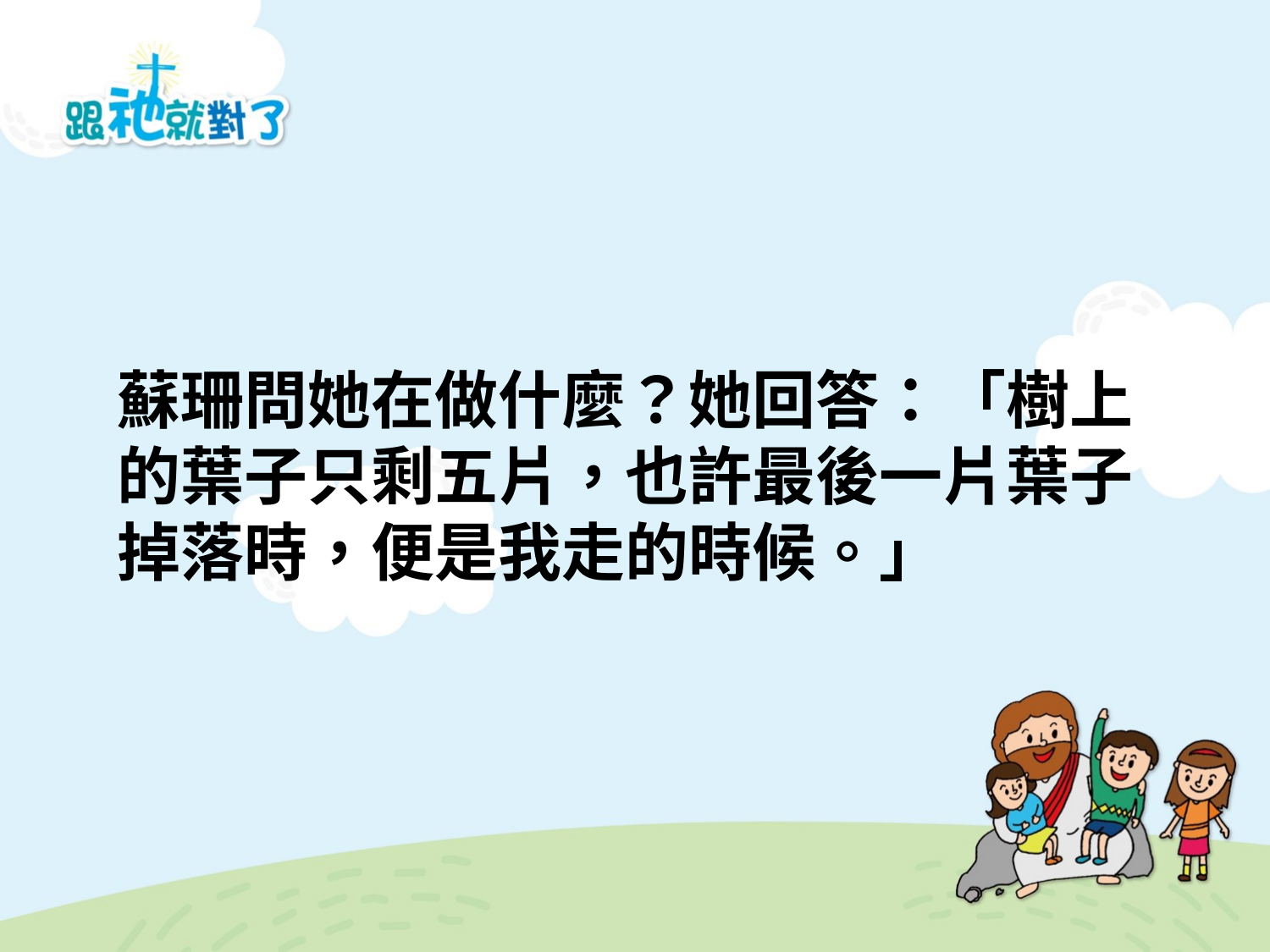

蘇珊問她在做什麼？她回答：「樹上的葉子只剩五片，也許最後一片葉子掉落時，便是我走的時候。」